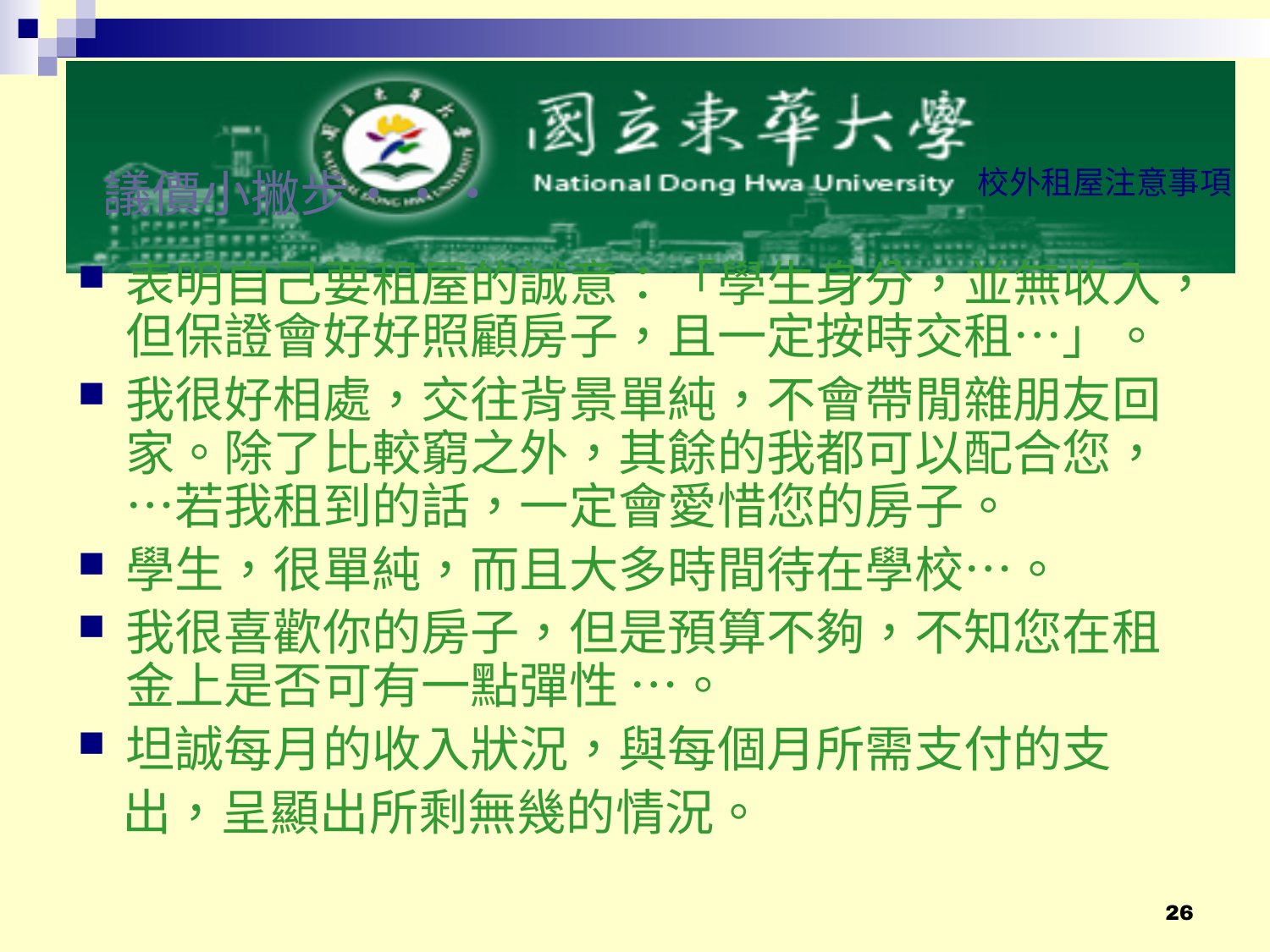

議價小撇步‧‧‧
校外租屋注意事項
表明自己要租屋的誠意：「學生身分，並無收入，但保證會好好照顧房子，且一定按時交租…」。
我很好相處，交往背景單純，不會帶閒雜朋友回家。除了比較窮之外，其餘的我都可以配合您，…若我租到的話，一定會愛惜您的房子。
學生，很單純，而且大多時間待在學校…。
我很喜歡你的房子，但是預算不夠，不知您在租金上是否可有一點彈性 …。
坦誠每月的收入狀況，與每個月所需支付的支
   出，呈顯出所剩無幾的情況。
26